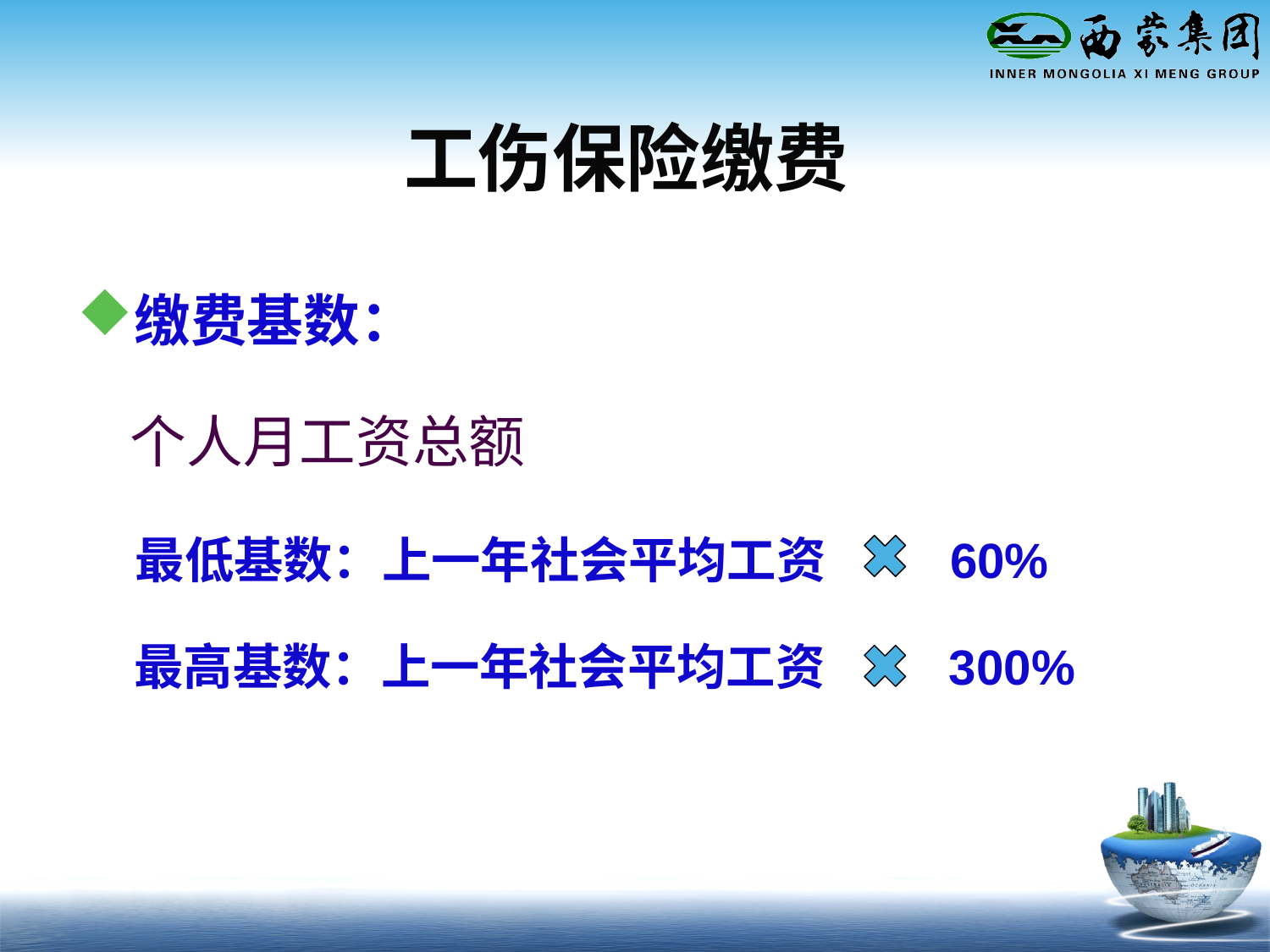

工伤保险缴费
缴费基数：

   个人月工资总额

     最低基数：上一年社会平均工资          60%

    最高基数：上一年社会平均工资          300%